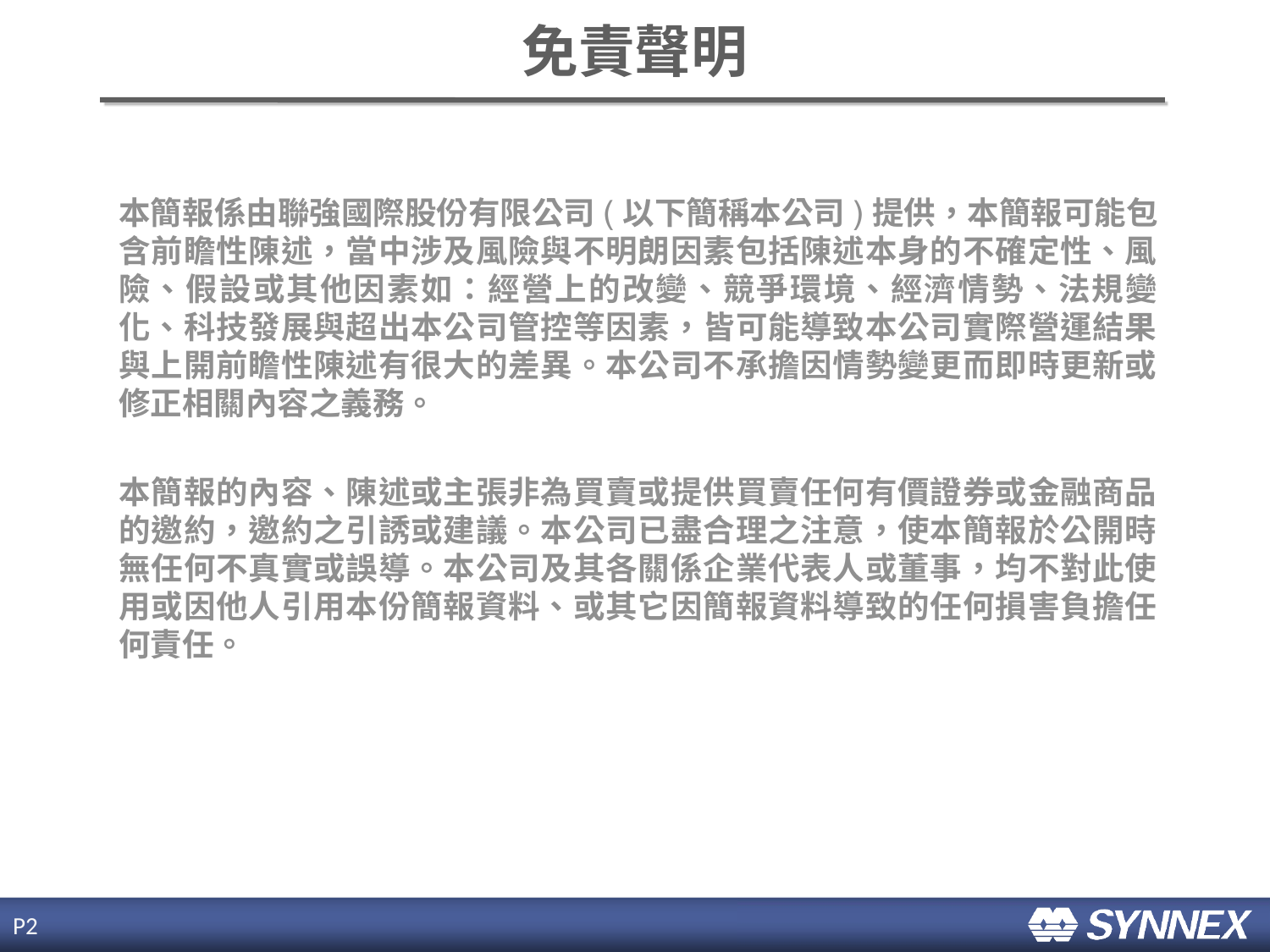

# 免責聲明

本簡報係由聯強國際股份有限公司(以下簡稱本公司)提供，本簡報可能包含前瞻性陳述，當中涉及風險與不明朗因素包括陳述本身的不確定性、風險、假設或其他因素如：經營上的改變、競爭環境、經濟情勢、法規變化、科技發展與超出本公司管控等因素，皆可能導致本公司實際營運結果與上開前瞻性陳述有很大的差異。本公司不承擔因情勢變更而即時更新或修正相關內容之義務。

本簡報的內容、陳述或主張非為買賣或提供買賣任何有價證券或金融商品的邀約，邀約之引誘或建議。本公司已盡合理之注意，使本簡報於公開時無任何不真實或誤導。本公司及其各關係企業代表人或董事，均不對此使用或因他人引用本份簡報資料、或其它因簡報資料導致的任何損害負擔任何責任。